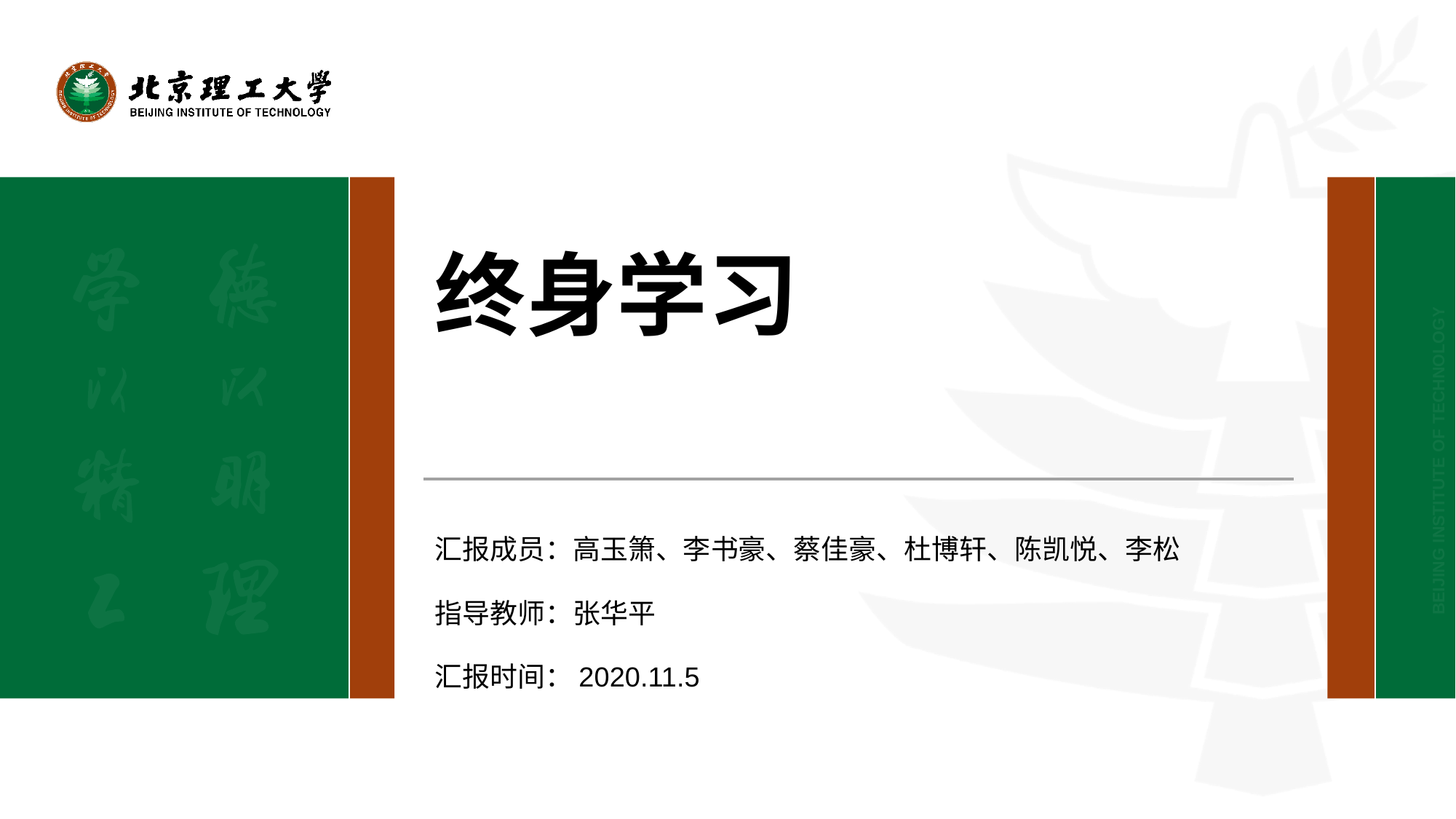

终身学习
汇报成员：高玉箫、李书豪、蔡佳豪、杜博轩、陈凯悦、李松
指导教师：张华平
汇报时间：2020.11.5